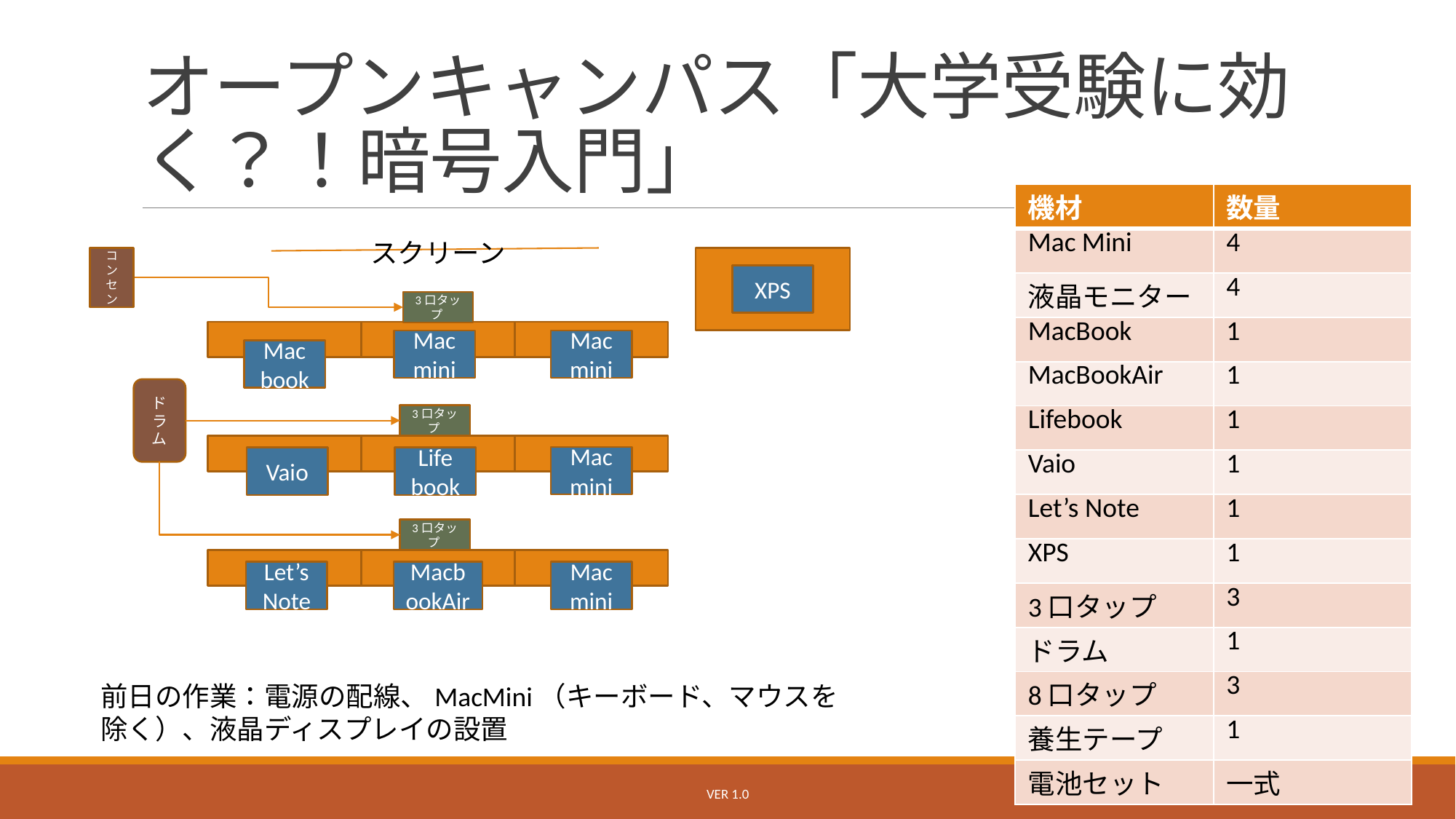

# オープンキャンパス「大学受験に効く？！暗号入門」
| 機材 | 数量 |
| --- | --- |
| Mac Mini | 4 |
| 液晶モニター | 4 |
| MacBook | 1 |
| MacBookAir | 1 |
| Lifebook | 1 |
| Vaio | 1 |
| Let’s Note | 1 |
| XPS | 1 |
| 3口タップ | 3 |
| ドラム | 1 |
| 8口タップ | 3 |
| 養生テープ | 1 |
| 電池セット | 一式 |
スクリーン
別コンセント

XPS
3口タップ

Mac
mini
Mac
mini
Mac
book
ドラム
3口タップ

Mac
mini
Vaio
Life
book
3口タップ

Let’s Note
MacbookAir
Mac
mini
前日の作業：電源の配線、MacMini（キーボード、マウスを除く）、液晶ディスプレイの設置
ver 1.0